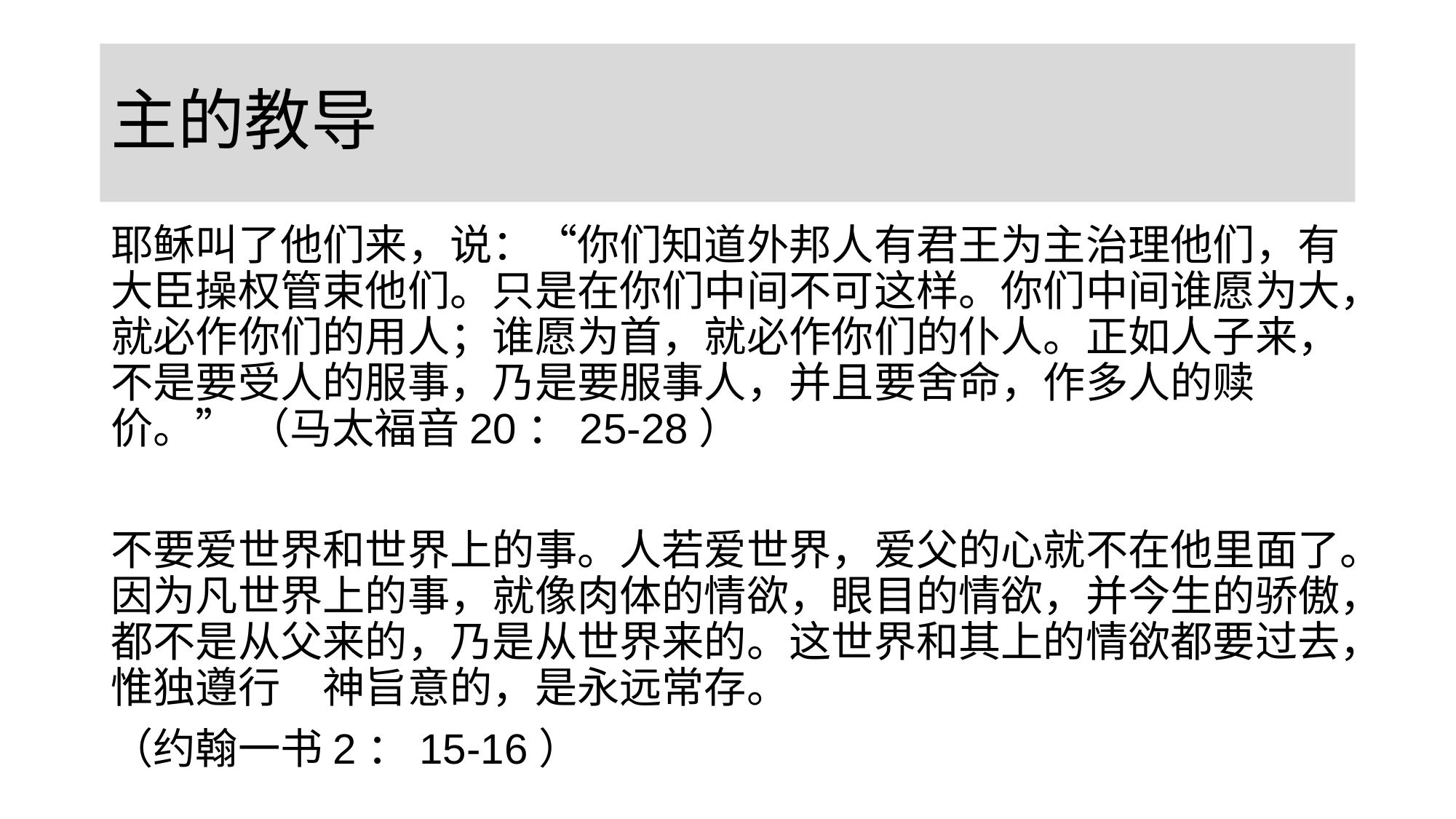

# 主的教导
耶稣叫了他们来，说：“你们知道外邦人有君王为主治理他们，有大臣操权管束他们。只是在你们中间不可这样。你们中间谁愿为大，就必作你们的用人；谁愿为首，就必作你们的仆人。正如人子来，不是要受人的服事，乃是要服事人，并且要舍命，作多人的赎价。” （马太福音20：25-28）

不要爱世界和世界上的事。人若爱世界，爱父的心就不在他里面了。因为凡世界上的事，就像肉体的情欲，眼目的情欲，并今生的骄傲，都不是从父来的，乃是从世界来的。这世界和其上的情欲都要过去，惟独遵行　神旨意的，是永远常存。
（约翰一书2：15-16）